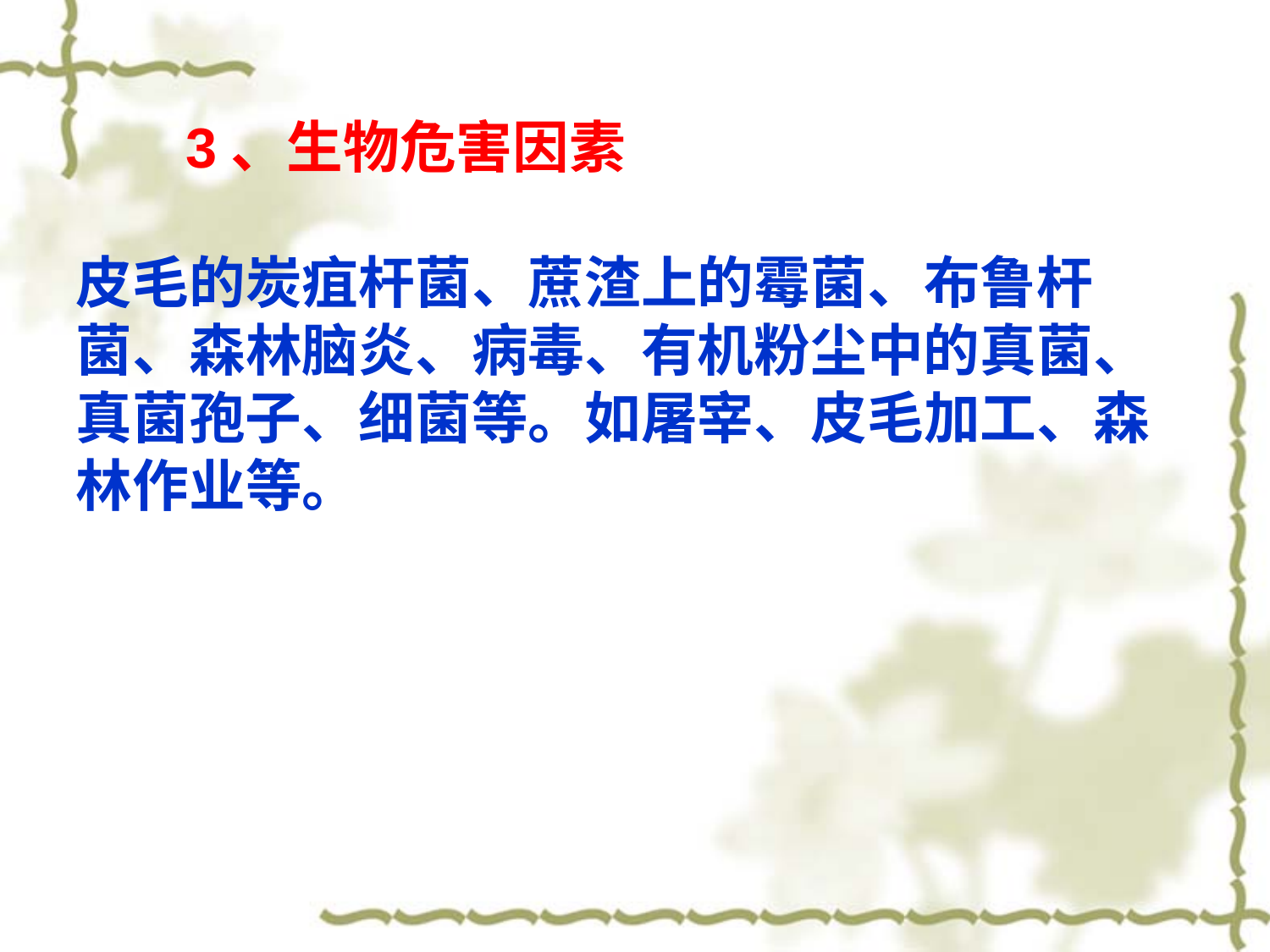

3、生物危害因素

皮毛的炭疽杆菌、蔗渣上的霉菌、布鲁杆菌、森林脑炎、病毒、有机粉尘中的真菌、真菌孢子、细菌等。如屠宰、皮毛加工、森林作业等。

44